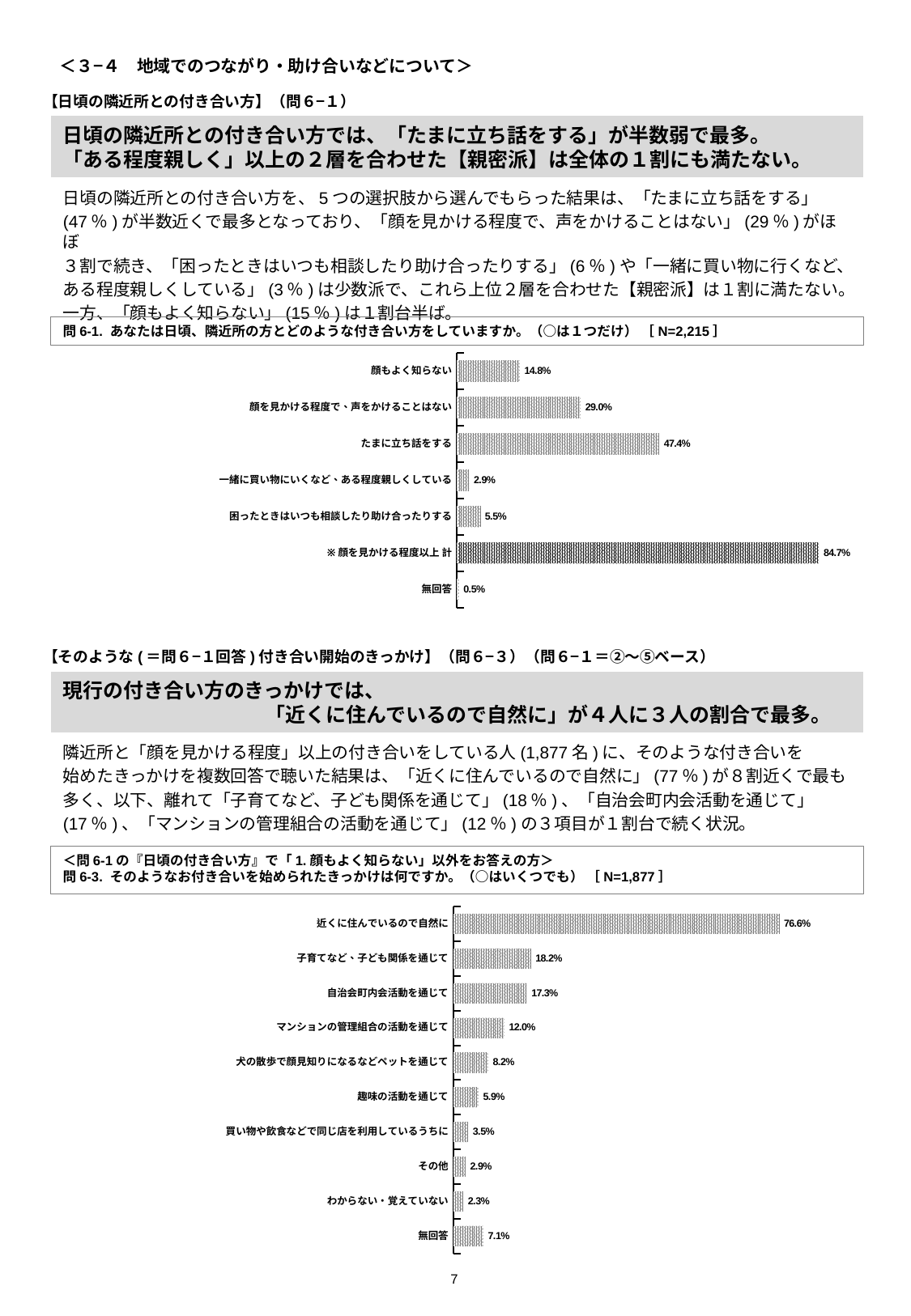

＜３−４　地域でのつながり・助け合いなどについて＞
【日頃の隣近所との付き合い方】（問６−１）
# 日頃の隣近所との付き合い方では、「たまに立ち話をする」が半数弱で最多。 「ある程度親しく」以上の２層を合わせた【親密派】は全体の１割にも満たない。
日頃の隣近所との付き合い方を、5つの選択肢から選んでもらった結果は、「たまに立ち話をする」
(47％)が半数近くで最多となっており、「顔を見かける程度で、声をかけることはない」(29％)がほぼ
３割で続き、「困ったときはいつも相談したり助け合ったりする」(6％)や「一緒に買い物に行くなど、
ある程度親しくしている」(3％)は少数派で、これら上位２層を合わせた【親密派】は１割に満たない。
一方、「顔もよく知らない」(15％)は１割台半ば。
問6-1. あなたは日頃、隣近所の方とどのような付き合い方をしていますか。（○は１つだけ） ［N=2,215］

### Chart

| Category |  |
|---|---|
| 顔もよく知らない | 0.147629796839729 |
| 顔を見かける程度で、声をかけることはない | 0.289841986455982 |
| たまに立ち話をする | 0.473589164785553 |
| 一緒に買い物にいくなど、ある程度親しくしている | 0.0288939051918736 |
| 困ったときはいつも相談したり助け合ったりする | 0.0550790067720089 |
| ※顔を見かける程度以上 計 | 0.847404063205419 |
| 無回答 | 0.00496613995485328 |
【そのような(＝問６−１回答)付き合い開始のきっかけ】（問６−３）（問６−１＝②〜⑤ベース）
現行の付き合い方のきっかけでは、
　　　　　　　　　　「近くに住んでいるので自然に」が４人に３人の割合で最多。
隣近所と「顔を見かける程度」以上の付き合いをしている人(1,877名)に、そのような付き合いを
始めたきっかけを複数回答で聴いた結果は、「近くに住んでいるので自然に」(77％)が８割近くで最も
多く、以下、離れて「子育てなど、子ども関係を通じて」(18％)、「自治会町内会活動を通じて」
(17％)、「マンションの管理組合の活動を通じて」(12％)の３項目が１割台で続く状況。
＜問6-1の『日頃の付き合い方』で「1.顔もよく知らない」以外をお答えの方＞
問6-3. そのようなお付き合いを始められたきっかけは何ですか。（○はいくつでも） ［N=1,877］

### Chart

| Category |  |
|---|---|
| 近くに住んでいるので自然に | 0.765583377730421 |
| 子育てなど、子ども関係を通じて | 0.182205647309536 |
| 自治会町内会活動を通じて | 0.172615876398508 |
| マンションの管理組合の活動を通じて | 0.119872136387853 |
| 犬の散歩で顔見知りになるなどペットを通じて | 0.0820458177943527 |
| 趣味の活動を通じて | 0.0591369206180075 |
| 買い物や飲食などで同じ店を利用しているうちに | 0.0351624933404369 |
| その他 | 0.0287693127330847 |
| わからない・覚えていない | 0.0234416622269579 |
| 無回答 | 0.0708577517314864 |
7